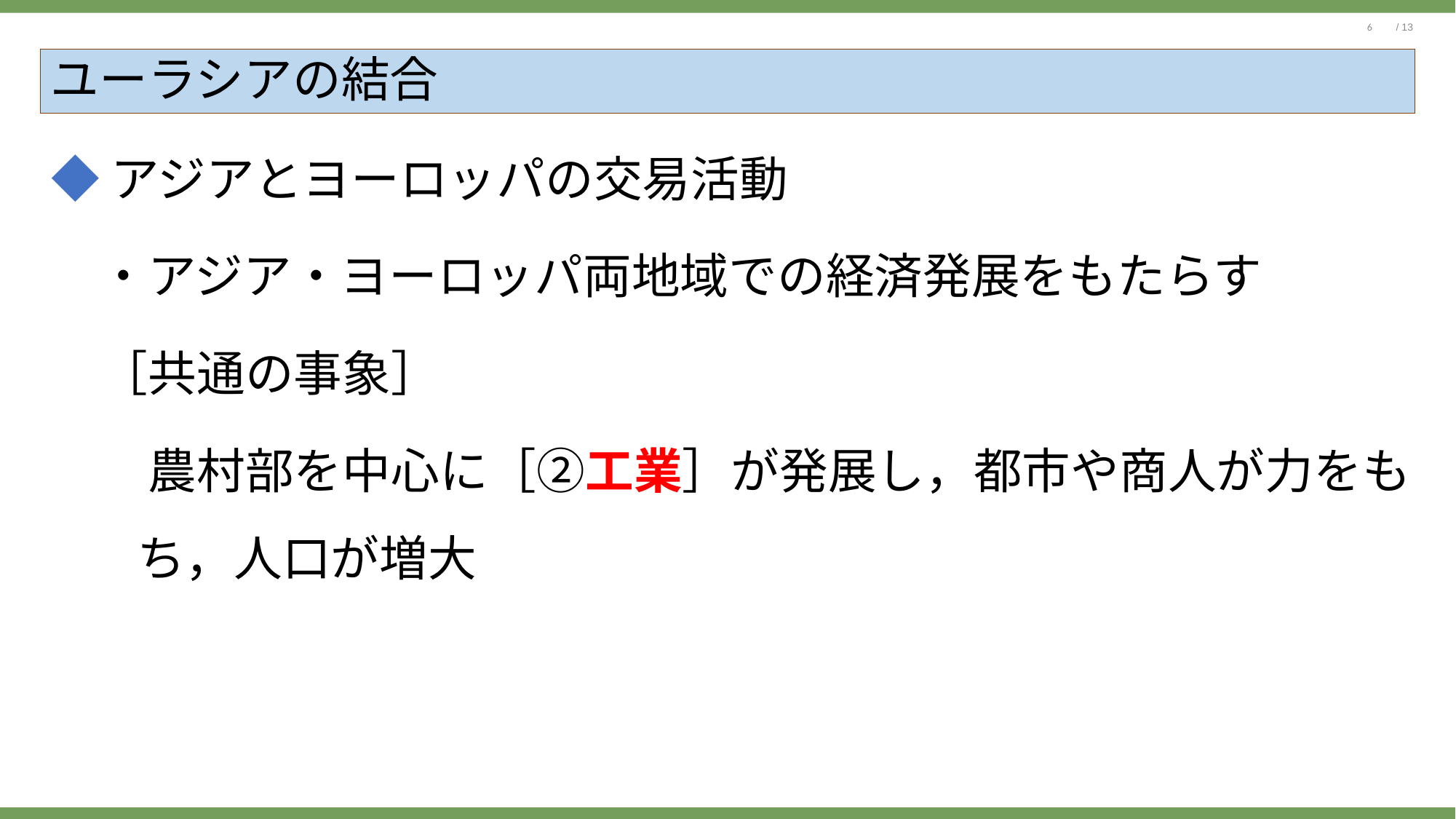

# ユーラシアの結合
◆アジアとヨーロッパの交易活動
　・アジア・ヨーロッパ両地域での経済発展をもたらす
　［共通の事象］
　　農村部を中心に［②工業］が発展し，都市や商人が力をもち，人口が増大